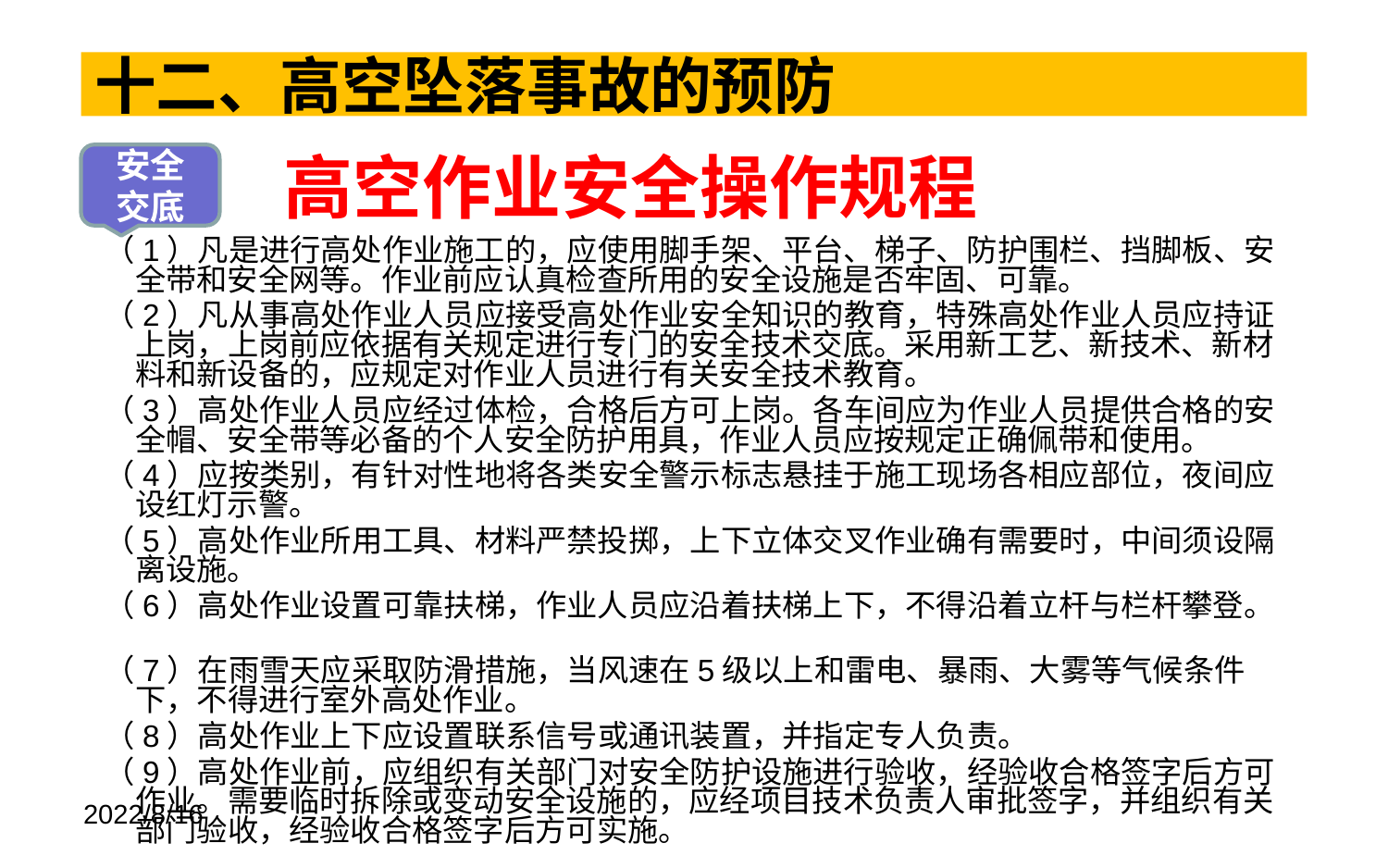

十二、高空坠落事故的预防
高空作业安全操作规程
  （1）凡是进行高处作业施工的，应使用脚手架、平台、梯子、防护围栏、挡脚板、安全带和安全网等。作业前应认真检查所用的安全设施是否牢固、可靠。
  （2）凡从事高处作业人员应接受高处作业安全知识的教育，特殊高处作业人员应持证上岗，上岗前应依据有关规定进行专门的安全技术交底。采用新工艺、新技术、新材料和新设备的，应规定对作业人员进行有关安全技术教育。
  （3）高处作业人员应经过体检，合格后方可上岗。各车间应为作业人员提供合格的安全帽、安全带等必备的个人安全防护用具，作业人员应按规定正确佩带和使用。
  （4）应按类别，有针对性地将各类安全警示标志悬挂于施工现场各相应部位，夜间应设红灯示警。
  （5）高处作业所用工具、材料严禁投掷，上下立体交叉作业确有需要时，中间须设隔离设施。
  （6）高处作业设置可靠扶梯，作业人员应沿着扶梯上下，不得沿着立杆与栏杆攀登。
  （7）在雨雪天应采取防滑措施，当风速在5级以上和雷电、暴雨、大雾等气候条件下，不得进行室外高处作业。
  （8）高处作业上下应设置联系信号或通讯装置，并指定专人负责。
  （9）高处作业前，应组织有关部门对安全防护设施进行验收，经验收合格签字后方可作业。需要临时拆除或变动安全设施的，应经项目技术负责人审批签字，并组织有关部门验收，经验收合格签字后方可实施。
安全交底
2022/8/16